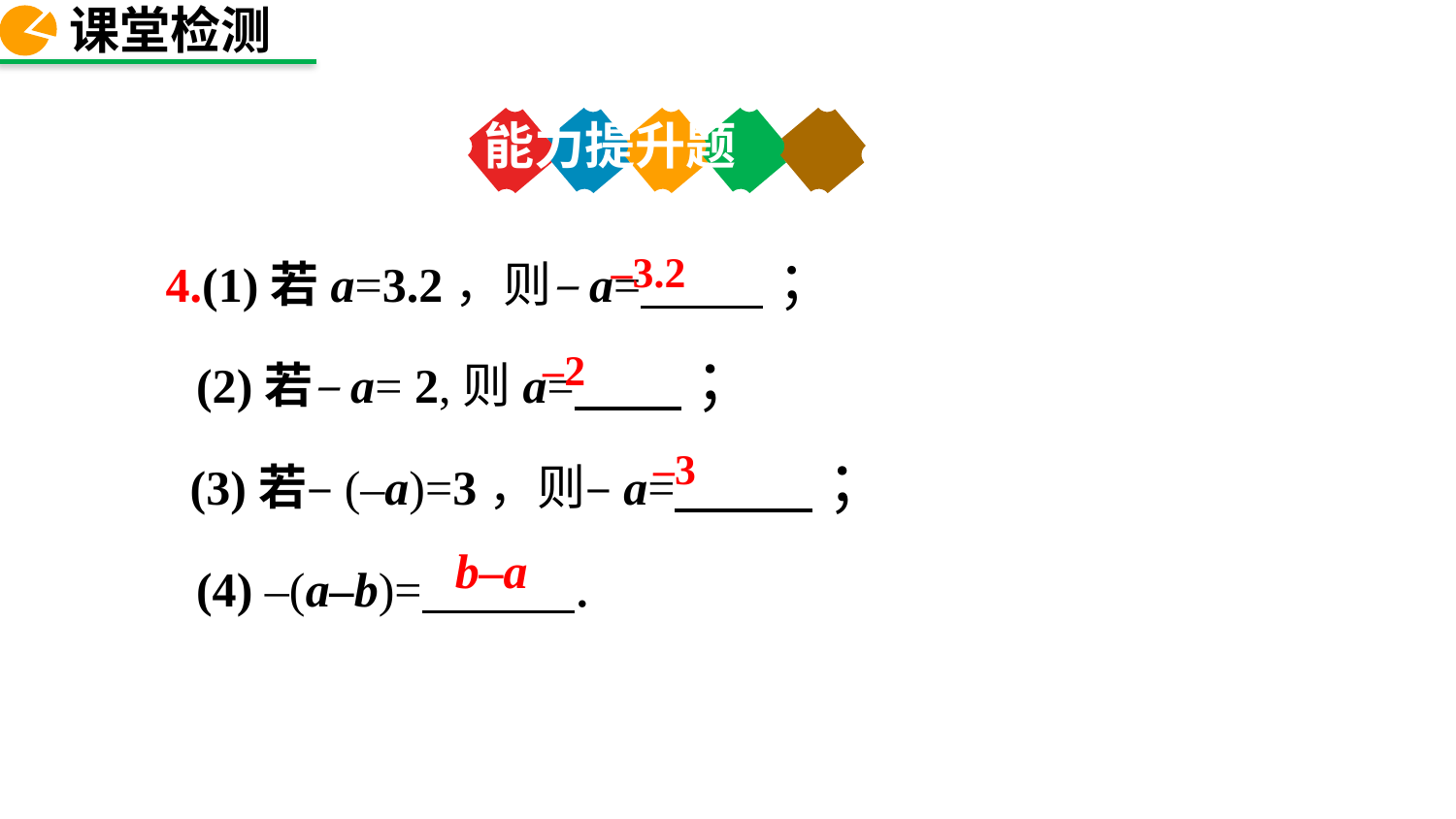

课堂检测

能力提升题

4.(1)若a=3.2，则–a=        ；
  (2)若–a= 2,则a=       ；
  (3)若–(–a)=3，则–a=         ；
  (4) –(a–b)=          .

–3.2
–2
–3
b–a